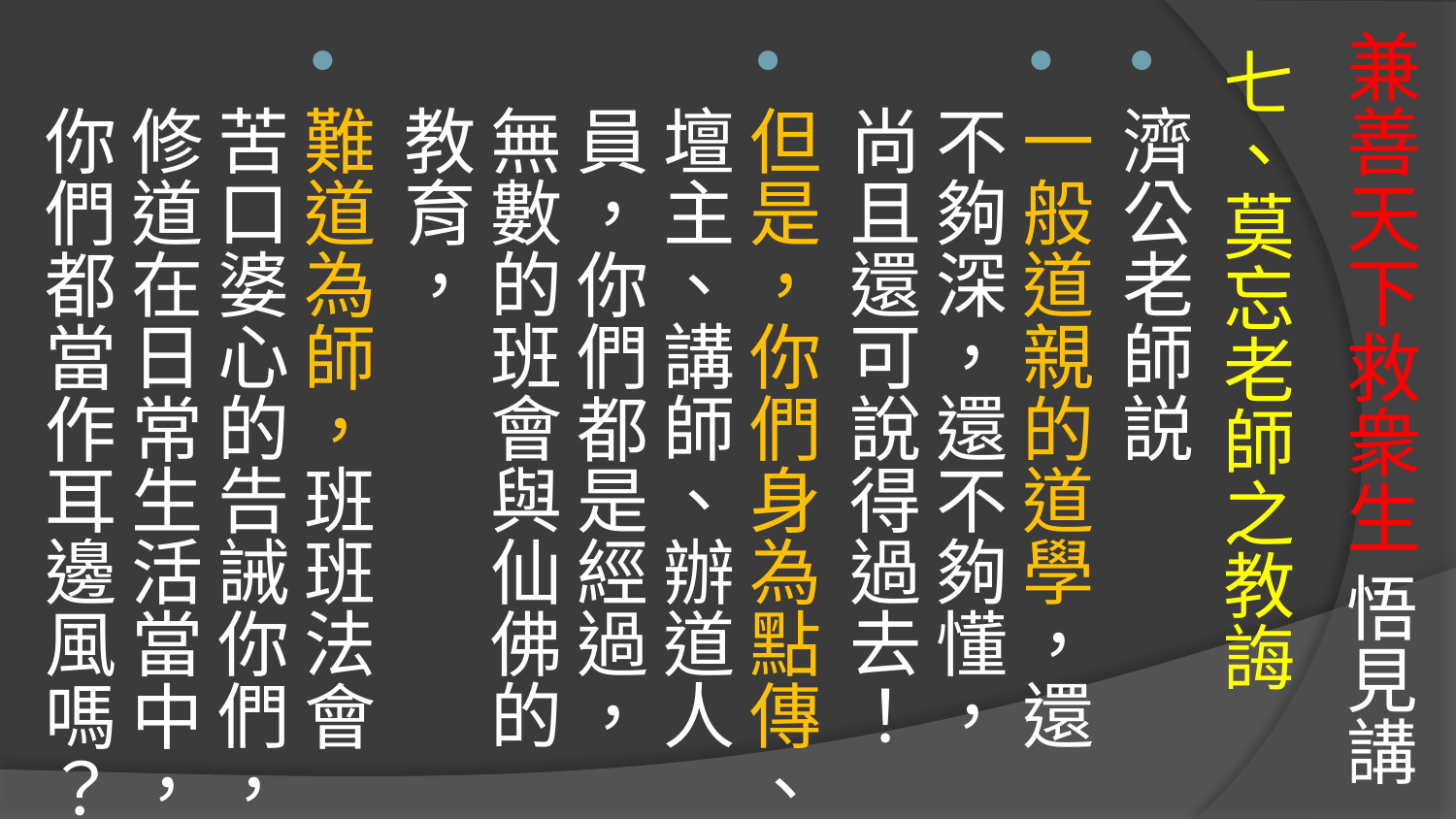

# 兼善天下救衆生 悟見講
七、莫忘老師之教誨
濟公老師説
一般道親的道學，還不夠深，還不夠懂，尚且還可說得過去！
但是，你們身為點傳、壇主、講師、辦道人員，你們都是經過，無數的班會與仙佛的教育，
難道為師，班班法會苦口婆心的告誡你們，修道在日常生活當中，你們都當作耳邊風嗎？